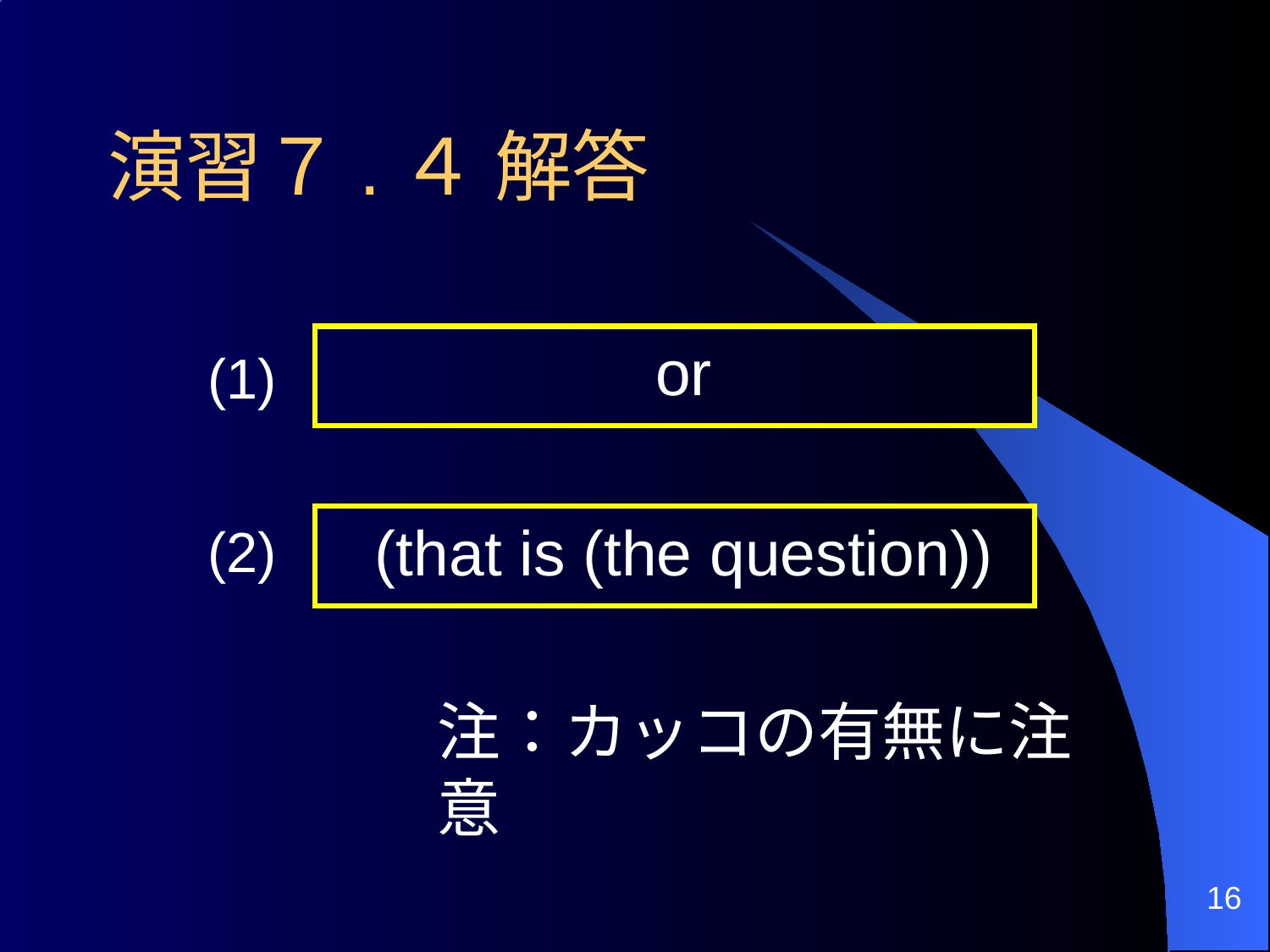

演習７.４ 解答
 or
(1)
 (that is (the question))
(2)
注：カッコの有無に注意
16